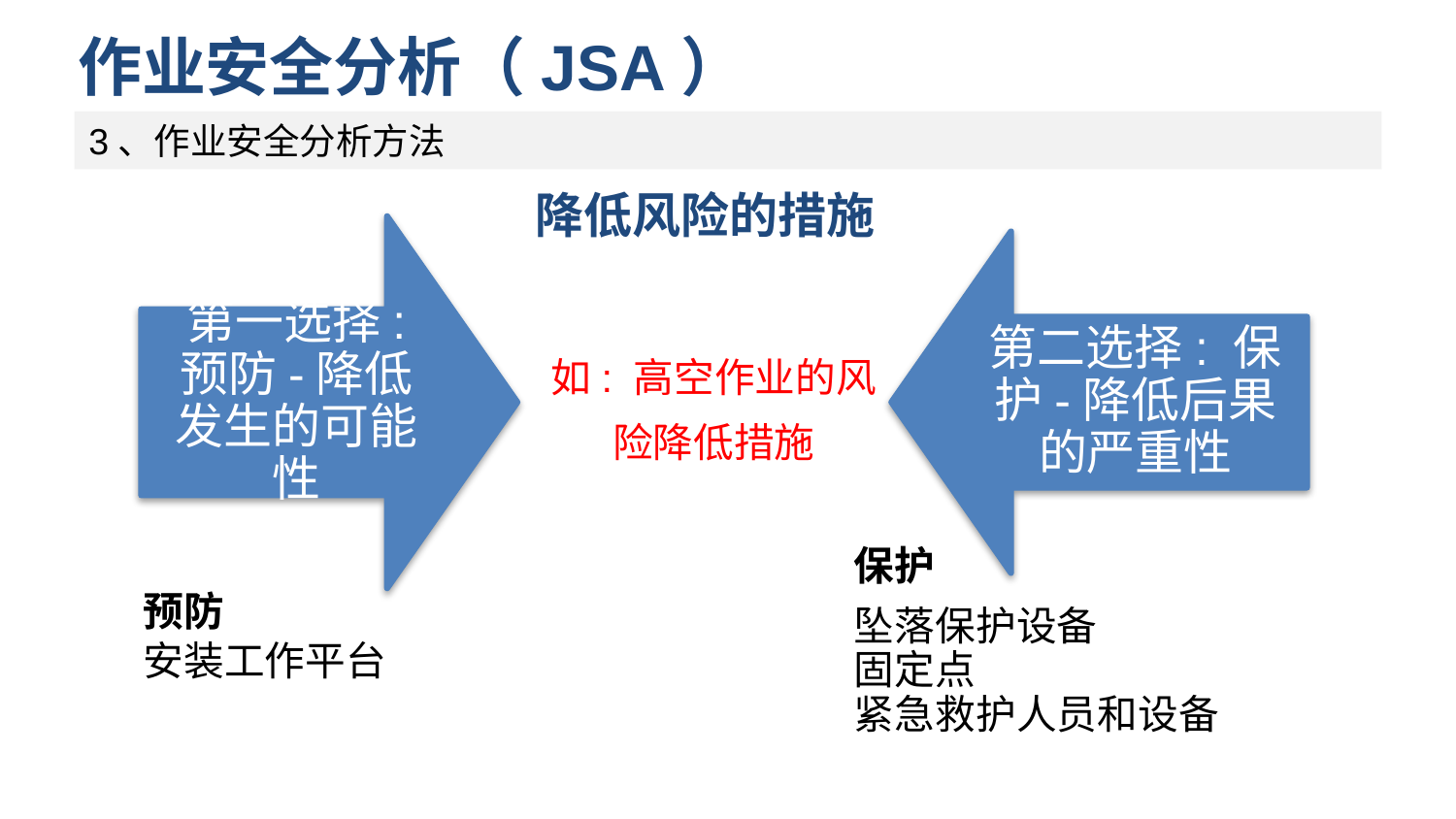

# 作业安全分析（JSA）
3、作业安全分析方法
降低风险的措施

第一选择: 预防-降低发生的可能性

第二选择: 保护-降低后果的严重性
如: 高空作业的风险降低措施
保护

坠落保护设备
固定点
紧急救护人员和设备
预防
安装工作平台